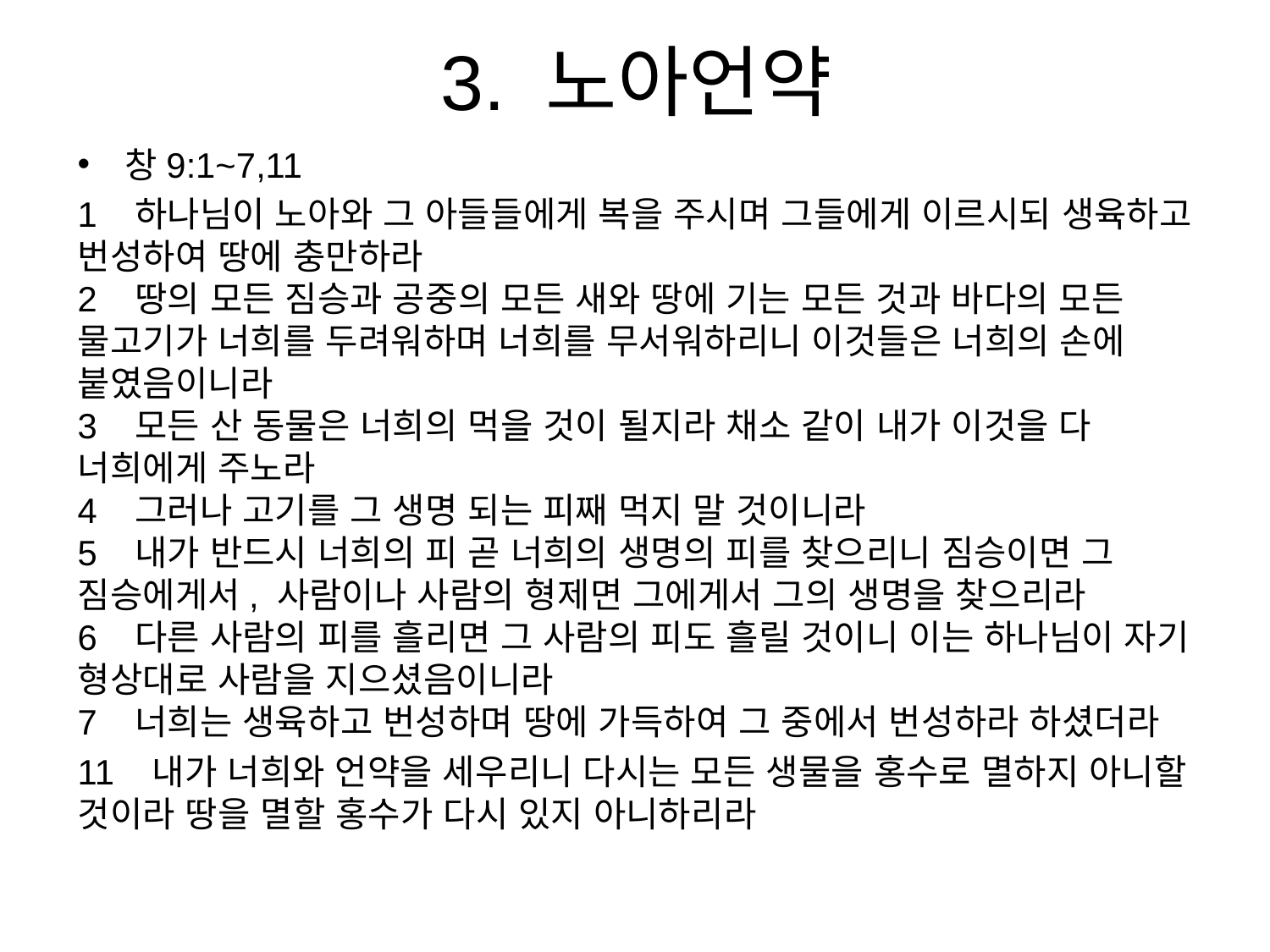

# 3. 노아언약
창9:1~7,11
1   하나님이 노아와 그 아들들에게 복을 주시며 그들에게 이르시되 생육하고 번성하여 땅에 충만하라
2   땅의 모든 짐승과 공중의 모든 새와 땅에 기는 모든 것과 바다의 모든 물고기가 너희를 두려워하며 너희를 무서워하리니 이것들은 너희의 손에 붙였음이니라
3   모든 산 동물은 너희의 먹을 것이 될지라 채소 같이 내가 이것을 다 너희에게 주노라
4   그러나 고기를 그 생명 되는 피째 먹지 말 것이니라
5   내가 반드시 너희의 피 곧 너희의 생명의 피를 찾으리니 짐승이면 그 짐승에게서, 사람이나 사람의 형제면 그에게서 그의 생명을 찾으리라
6   다른 사람의 피를 흘리면 그 사람의 피도 흘릴 것이니 이는 하나님이 자기 형상대로 사람을 지으셨음이니라
7   너희는 생육하고 번성하며 땅에 가득하여 그 중에서 번성하라 하셨더라
11   내가 너희와 언약을 세우리니 다시는 모든 생물을 홍수로 멸하지 아니할 것이라 땅을 멸할 홍수가 다시 있지 아니하리라